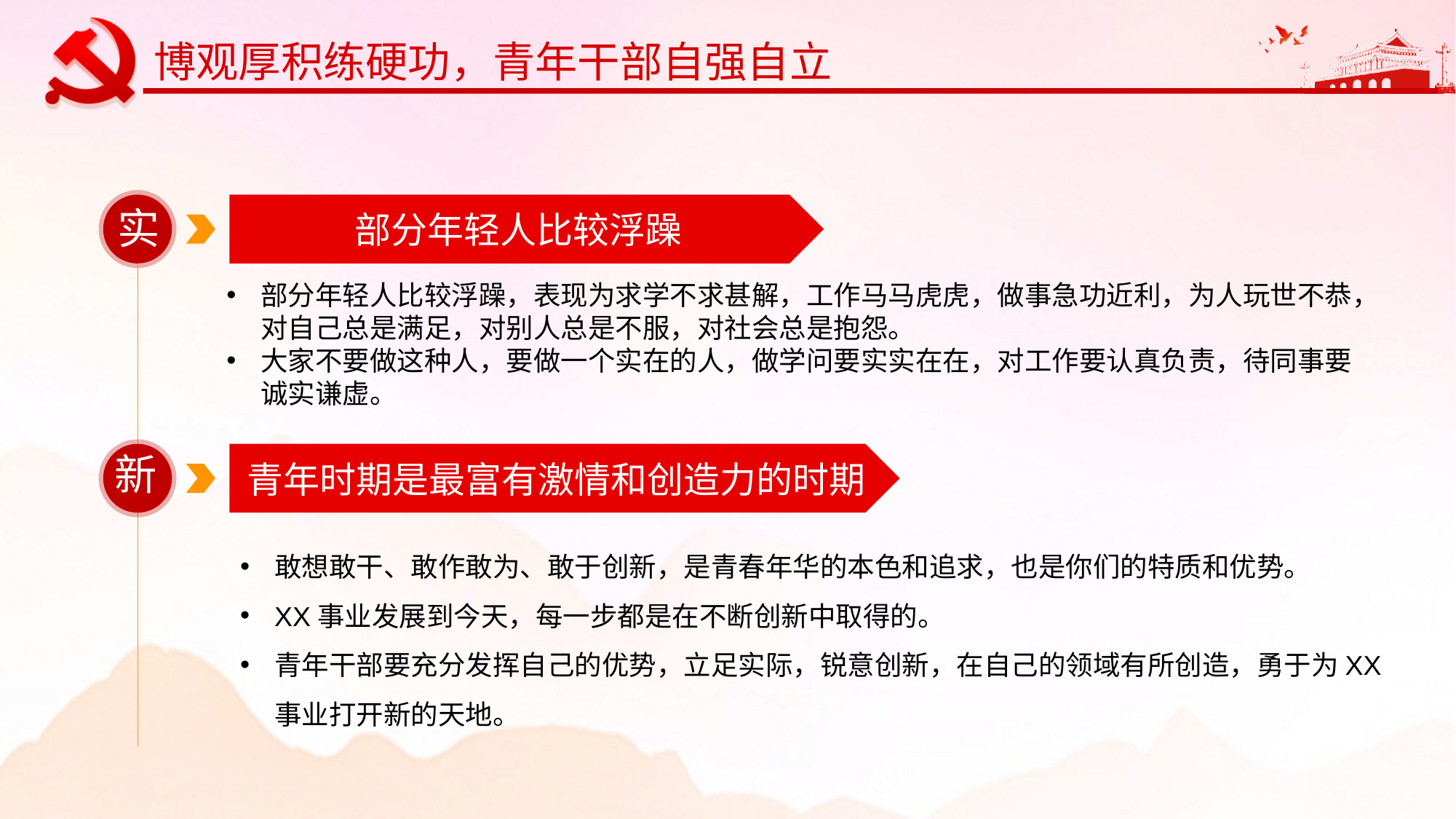

部分年轻人比较浮躁

实

部分年轻人比较浮躁，表现为求学不求甚解，工作马马虎虎，做事急功近利，为人玩世不恭，对自己总是满足，对别人总是不服，对社会总是抱怨。
大家不要做这种人，要做一个实在的人，做学问要实实在在，对工作要认真负责，待同事要诚实谦虚。
新
青年时期是最富有激情和创造力的时期

敢想敢干、敢作敢为、敢于创新，是青春年华的本色和追求，也是你们的特质和优势。
XX事业发展到今天，每一步都是在不断创新中取得的。
青年干部要充分发挥自己的优势，立足实际，锐意创新，在自己的领域有所创造，勇于为XX事业打开新的天地。